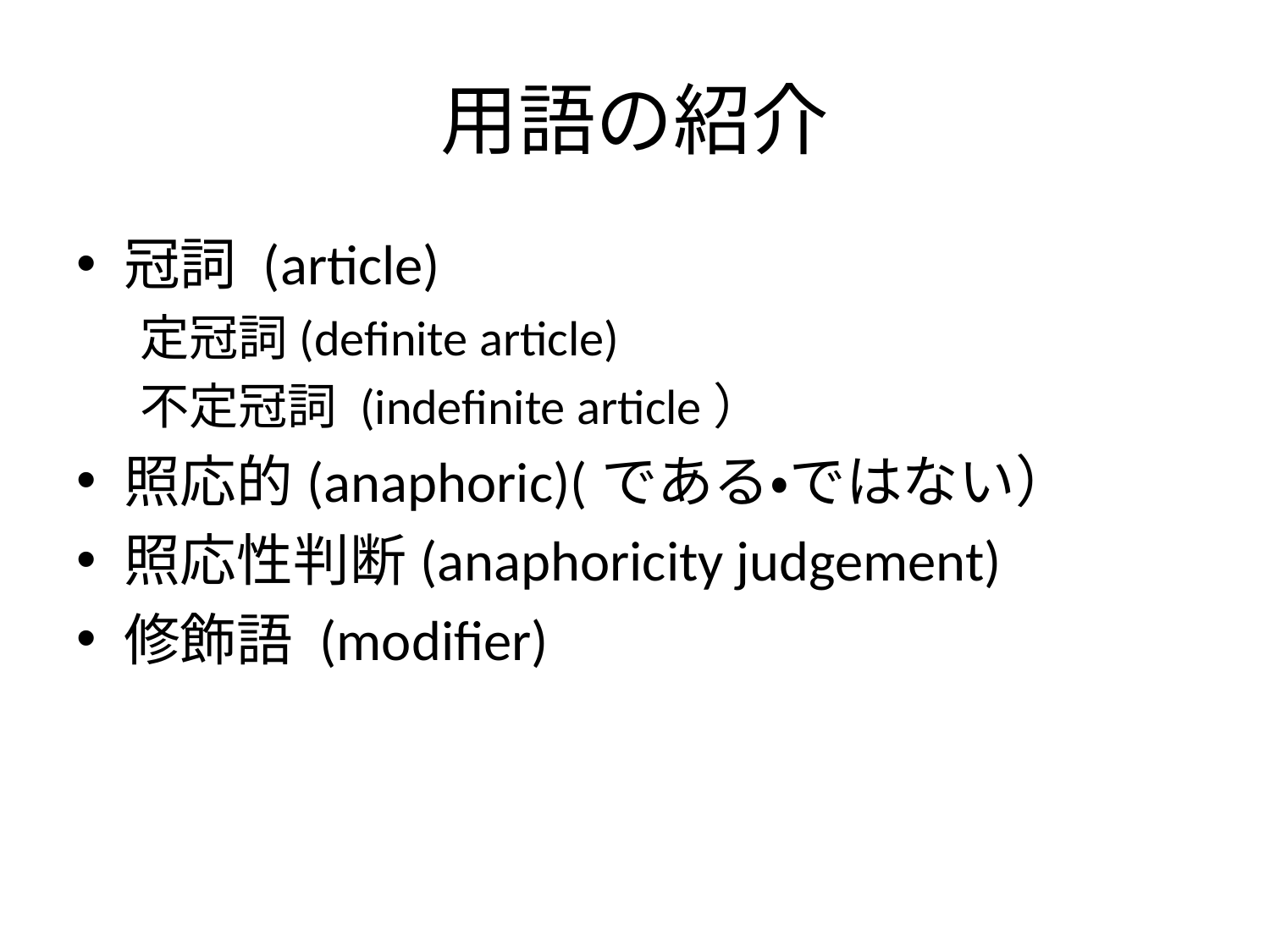

# 用語の紹介
冠詞 (article)
定冠詞(definite article)
不定冠詞 (indefinite article）
照応的(anaphoric)(である・ではない）
照応性判断(anaphoricity judgement)
修飾語 (modifier)